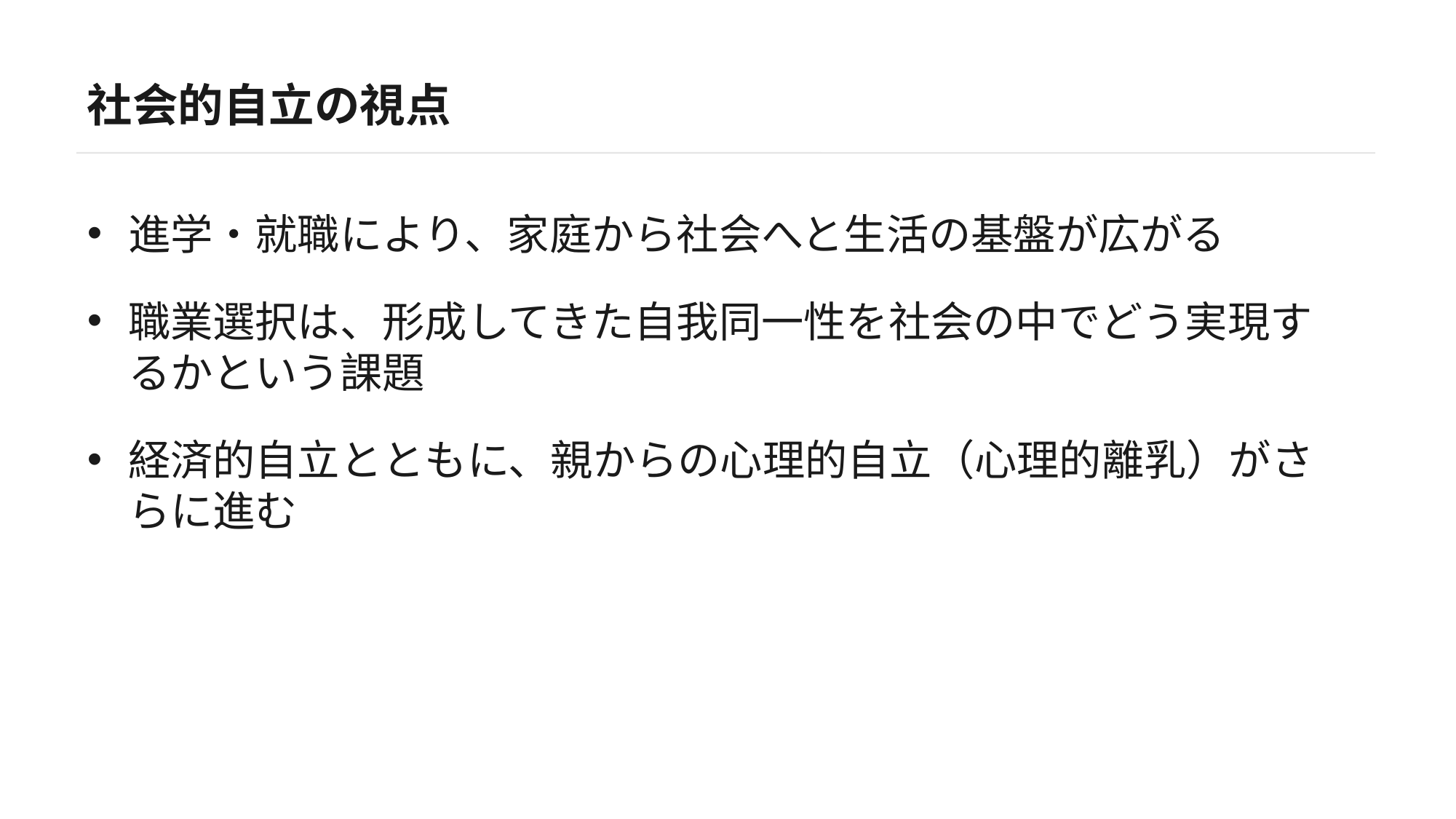

社会的自立の視点

進学・就職により、家庭から社会へと生活の基盤が広がる
職業選択は、形成してきた自我同一性を社会の中でどう実現するかという課題
経済的自立とともに、親からの心理的自立（心理的離乳）がさらに進む